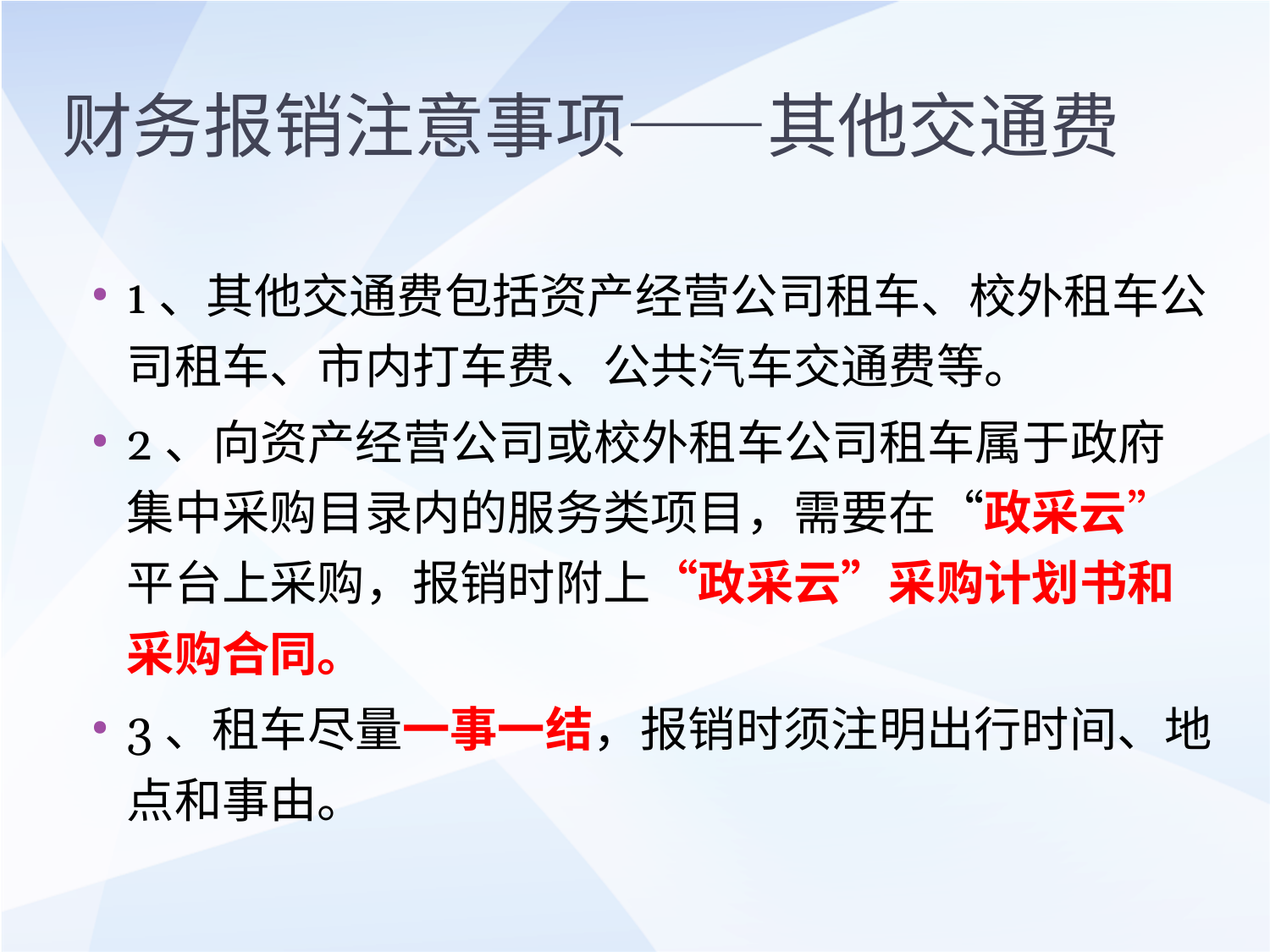

财务报销注意事项——其他交通费
1、其他交通费包括资产经营公司租车、校外租车公司租车、市内打车费、公共汽车交通费等。
2、向资产经营公司或校外租车公司租车属于政府集中采购目录内的服务类项目，需要在“政采云”平台上采购，报销时附上“政采云”采购计划书和采购合同。
3、租车尽量一事一结，报销时须注明出行时间、地点和事由。